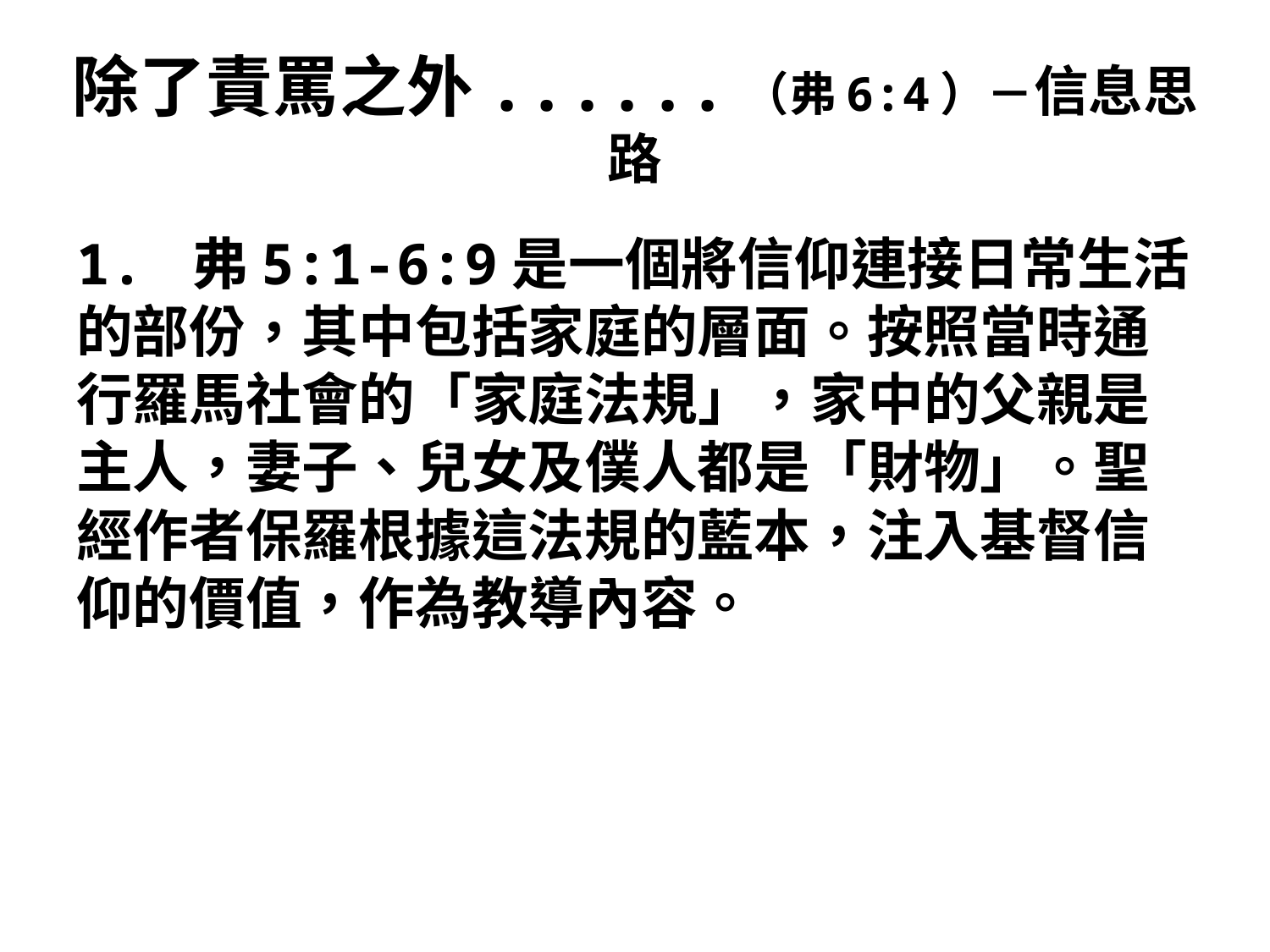

# 除了責罵之外......（弗6:4）－信息思路
1. 弗5:1-6:9是一個將信仰連接日常生活的部份，其中包括家庭的層面。按照當時通行羅馬社會的「家庭法規」，家中的父親是主人，妻子、兒女及僕人都是「財物」。聖經作者保羅根據這法規的藍本，注入基督信仰的價值，作為教導內容。